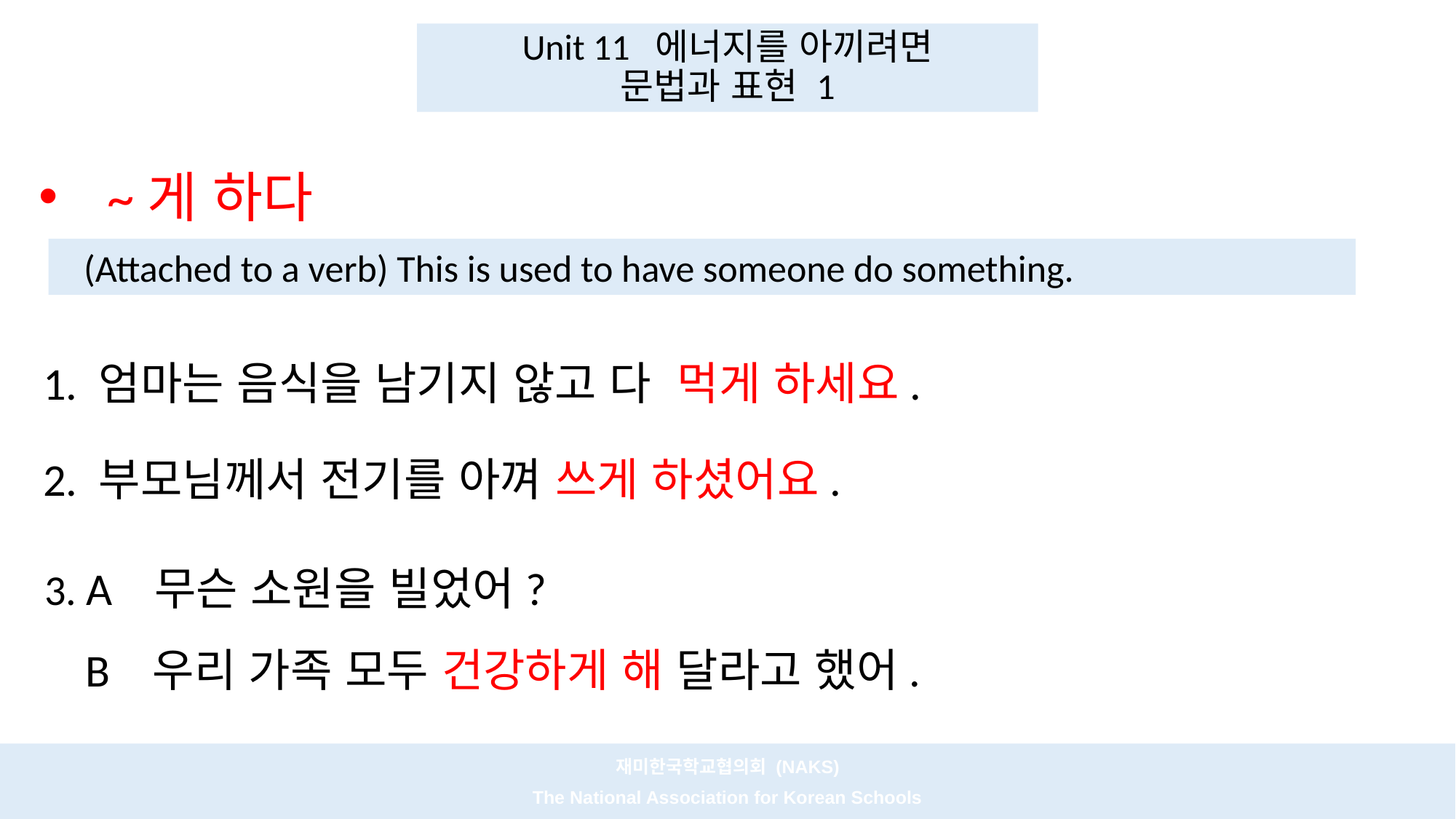

# Unit 11  에너지를 아끼려면 문법과 표현 1
~게 하다
   (Attached to a verb) This is used to have someone do something.

 1. 엄마는 음식을 남기지 않고 다  먹게 하세요.
 2. 부모님께서 전기를 아껴 쓰게 하셨어요.
3. A   무슨 소원을 빌었어?
    B   우리 가족 모두 건강하게 해 달라고 했어.
재미한국학교협의회 (NAKS)
The National Association for Korean Schools